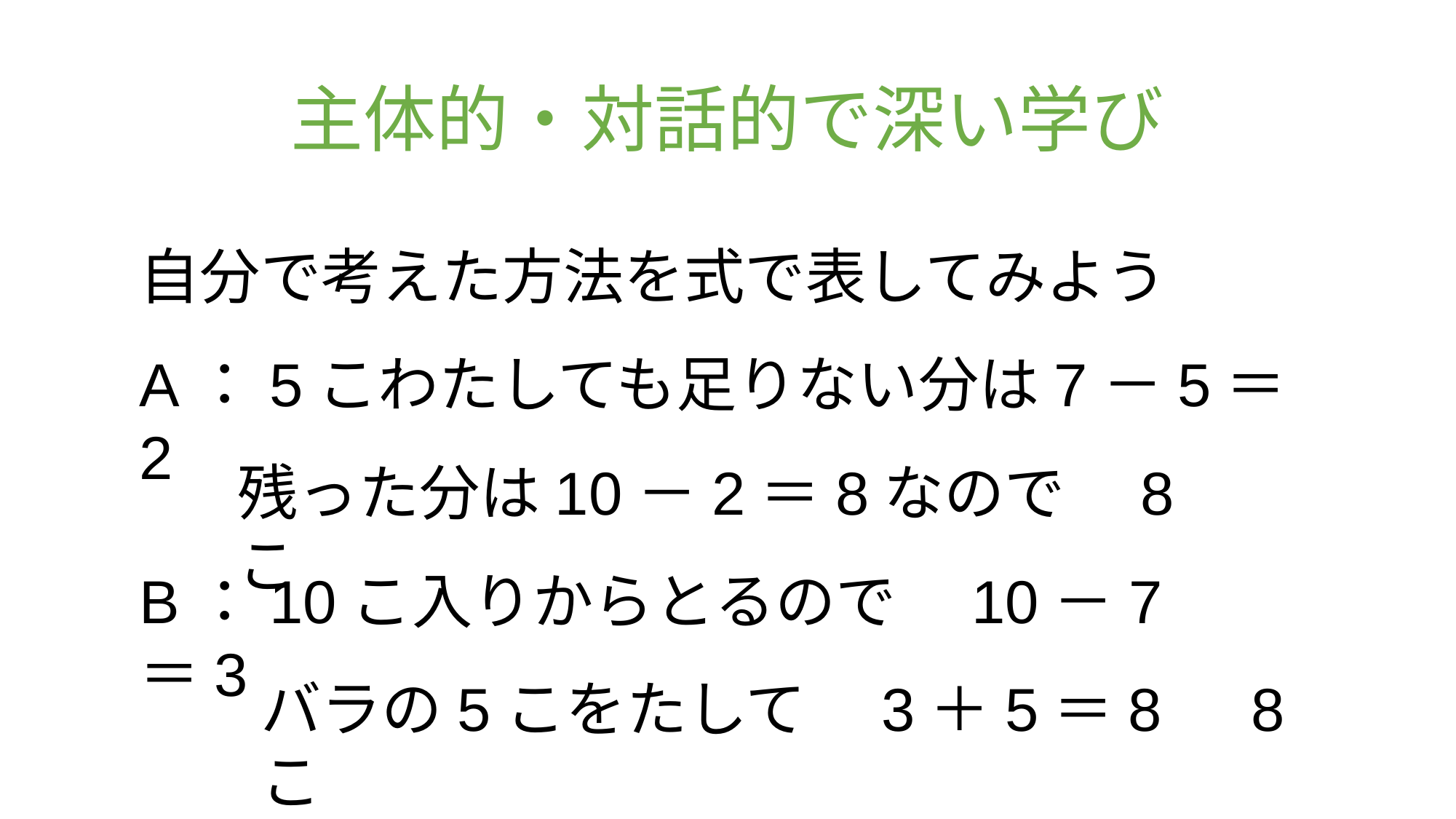

# 主体的・対話的で深い学び
自分で考えた方法を式で表してみよう
A：5こわたしても足りない分は7－5＝2
残った分は10－2＝8なので　8こ
B：10こ入りからとるので　10－7＝3
バラの5こをたして　3＋5＝8　8こ